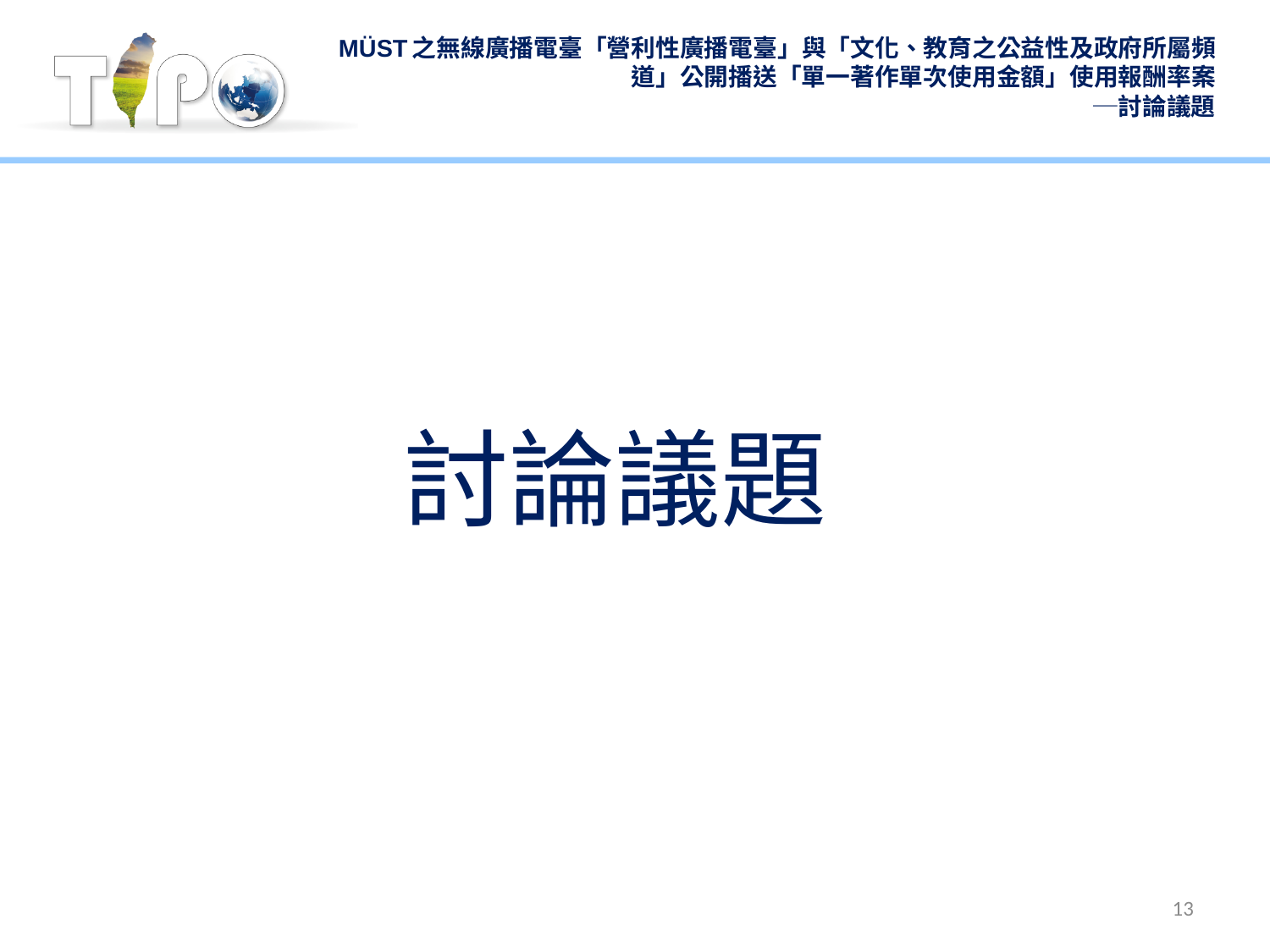

# MÜST之無線廣播電臺「營利性廣播電臺」與「文化、教育之公益性及政府所屬頻道」公開播送「單一著作單次使用金額」使用報酬率案 ─討論議題
討論議題
13